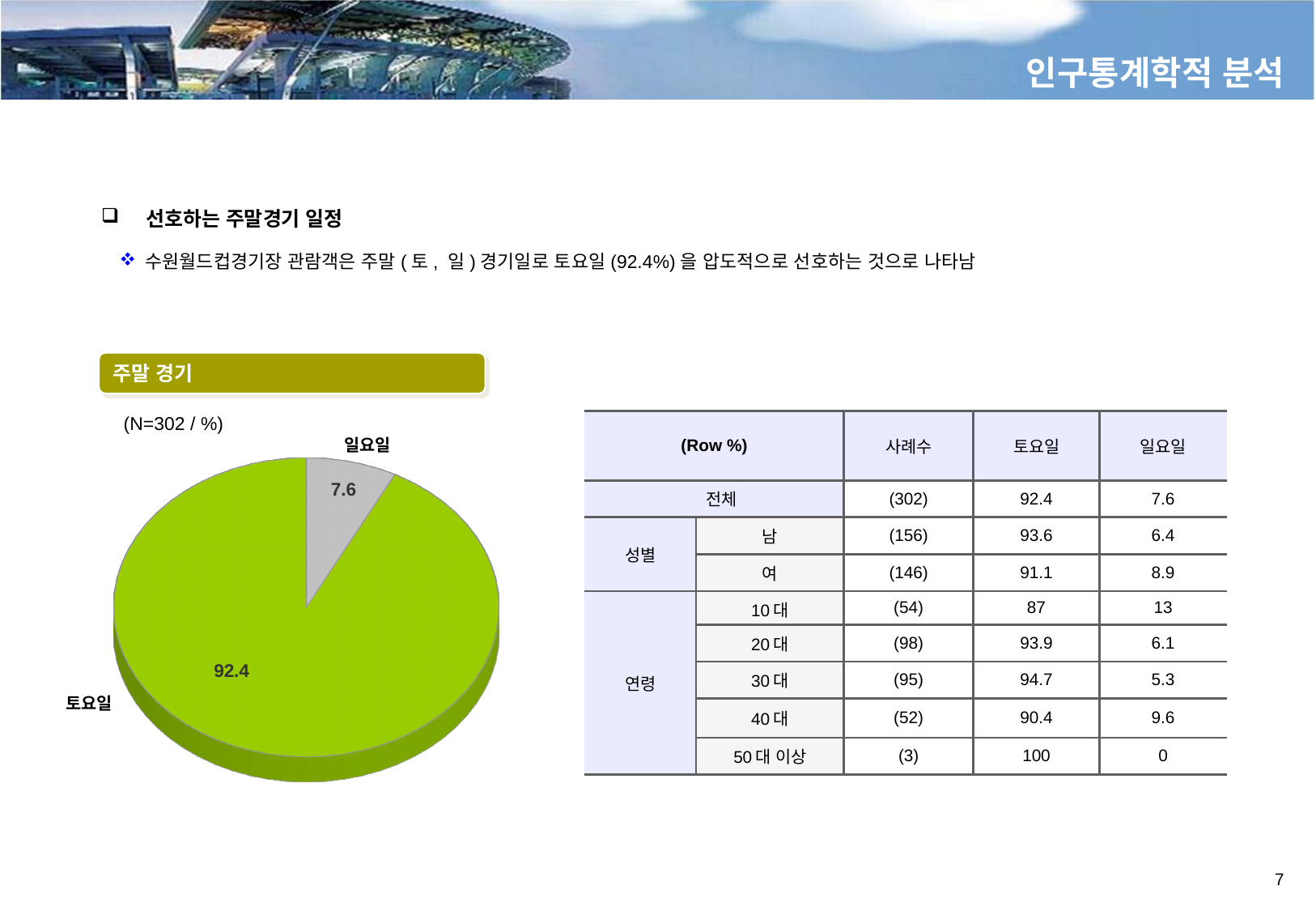

인구통계학적 분석
  선호하는 주말경기 일정
수원월드컵경기장 관람객은 주말(토, 일)경기일로 토요일(92.4%)을 압도적으로 선호하는 것으로 나타남
주말 경기
(N=302 / %)
| (Row %) |  | 사례수 | 토요일 | 일요일 |
| --- | --- | --- | --- | --- |
| 전체 |  | (302) | 92.4 | 7.6 |
| 성별 | 남 | (156) | 93.6 | 6.4 |
|  | 여 | (146) | 91.1 | 8.9 |
| 연령 | 10대 | (54) | 87 | 13 |
|  | 20대 | (98) | 93.9 | 6.1 |
|  | 30대 | (95) | 94.7 | 5.3 |
|  | 40대 | (52) | 90.4 | 9.6 |
|  | 50대 이상 | (3) | 100 | 0 |
일요일

[unsupported chart]

토요일
7